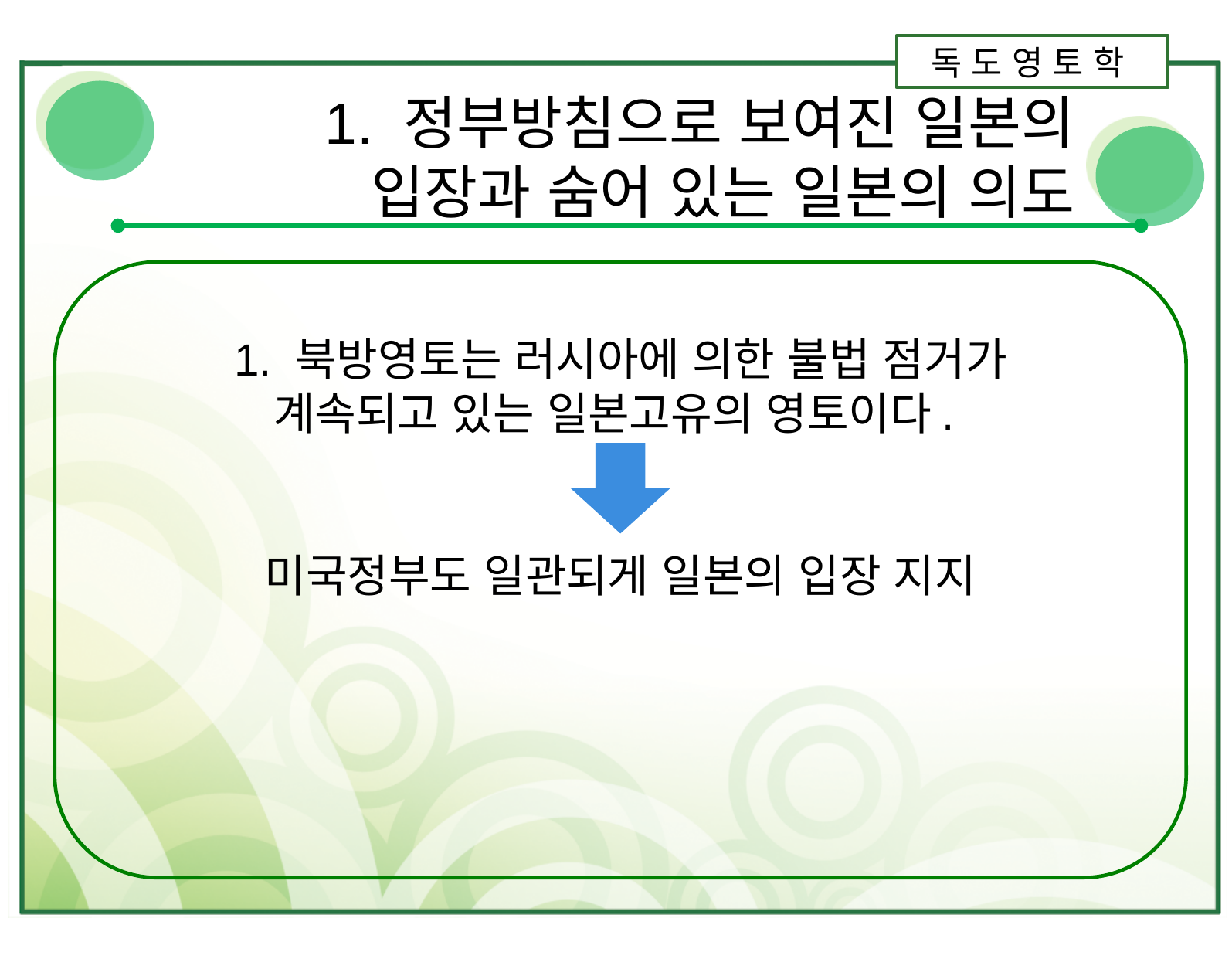

독 도 영 토 학

1. 정부방침으로 보여진 일본의 입장과 숨어 있는 일본의 의도

1. 북방영토는 러시아에 의한 불법 점거가 계속되고 있는 일본고유의 영토이다.

미국정부도 일관되게 일본의 입장 지지